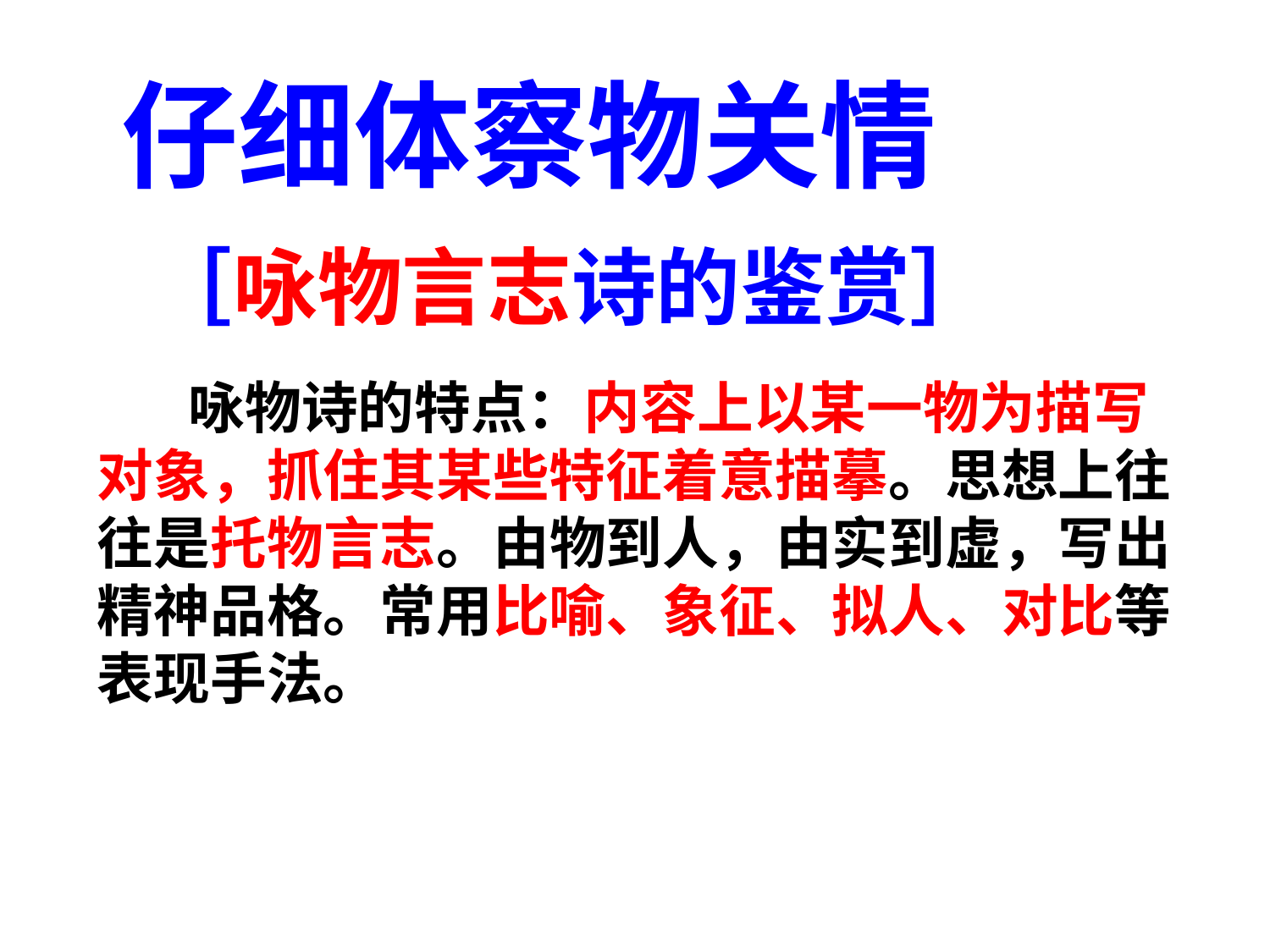

仔细体察物关情
  ［咏物言志诗的鉴赏］
      咏物诗的特点：内容上以某一物为描写对象，抓住其某些特征着意描摹。思想上往往是托物言志。由物到人，由实到虚，写出精神品格。常用比喻、象征、拟人、对比等表现手法。